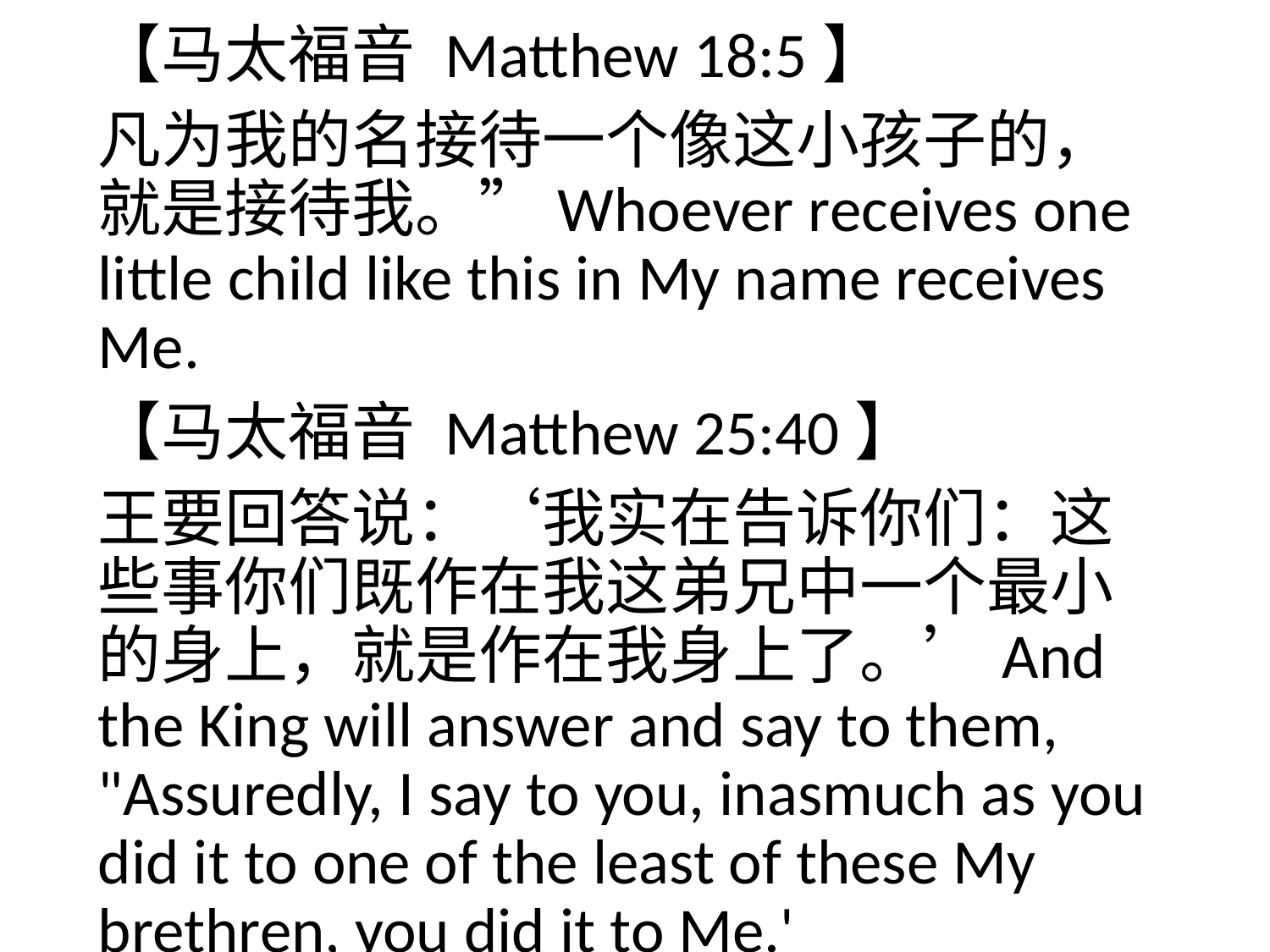

【马太福音 Matthew 18:5】
凡为我的名接待一个像这小孩子的，就是接待我。”Whoever receives one little child like this in My name receives Me.
【马太福音 Matthew 25:40】
王要回答说：‘我实在告诉你们：这些事你们既作在我这弟兄中一个最小的身上，就是作在我身上了。’And the King will answer and say to them, "Assuredly, I say to you, inasmuch as you did it to one of the least of these My brethren, you did it to Me.'